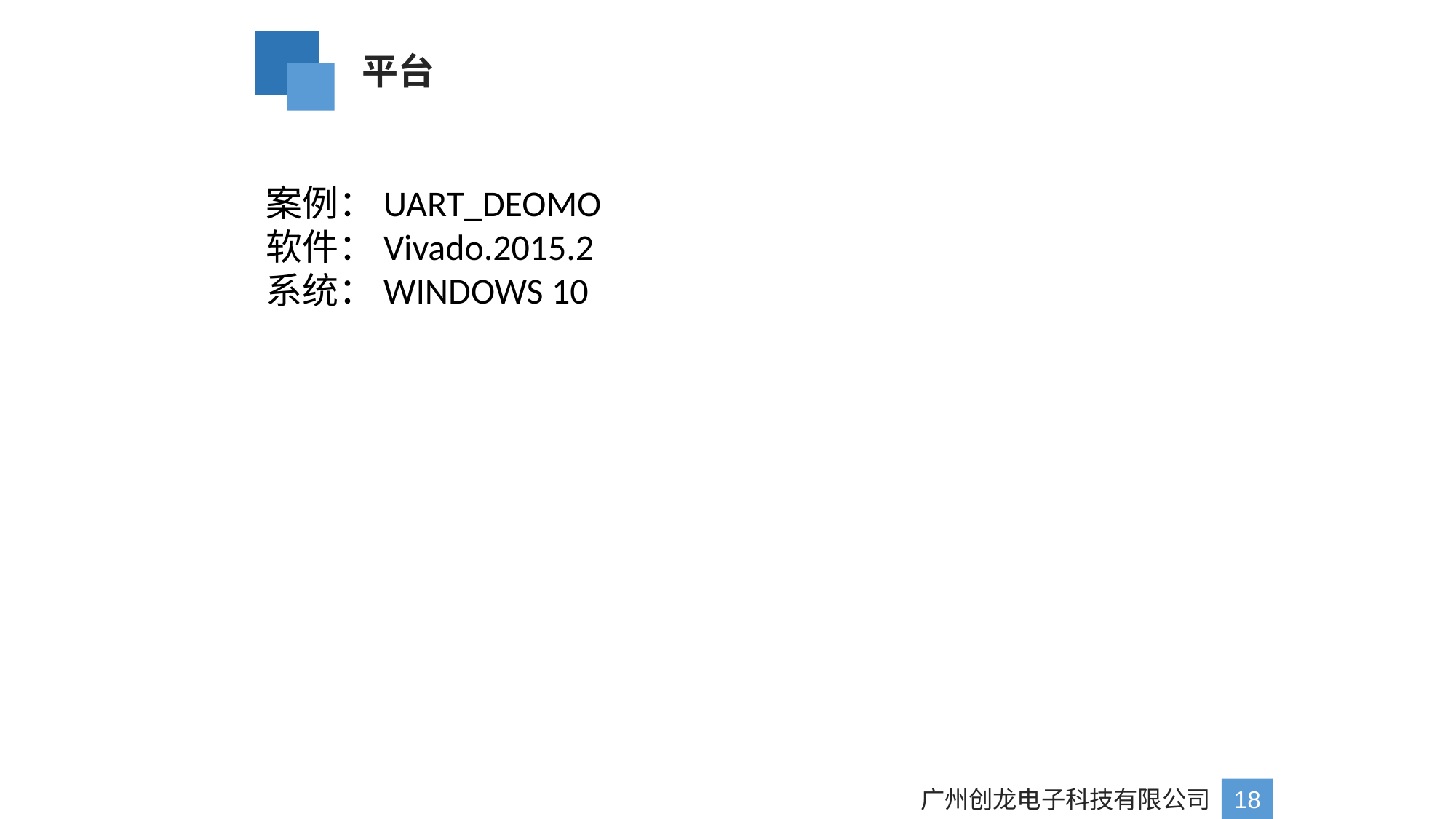

平台
案例：UART_DEOMO
软件：Vivado.2015.2
系统：WINDOWS 10
广州创龙电子科技有限公司
18